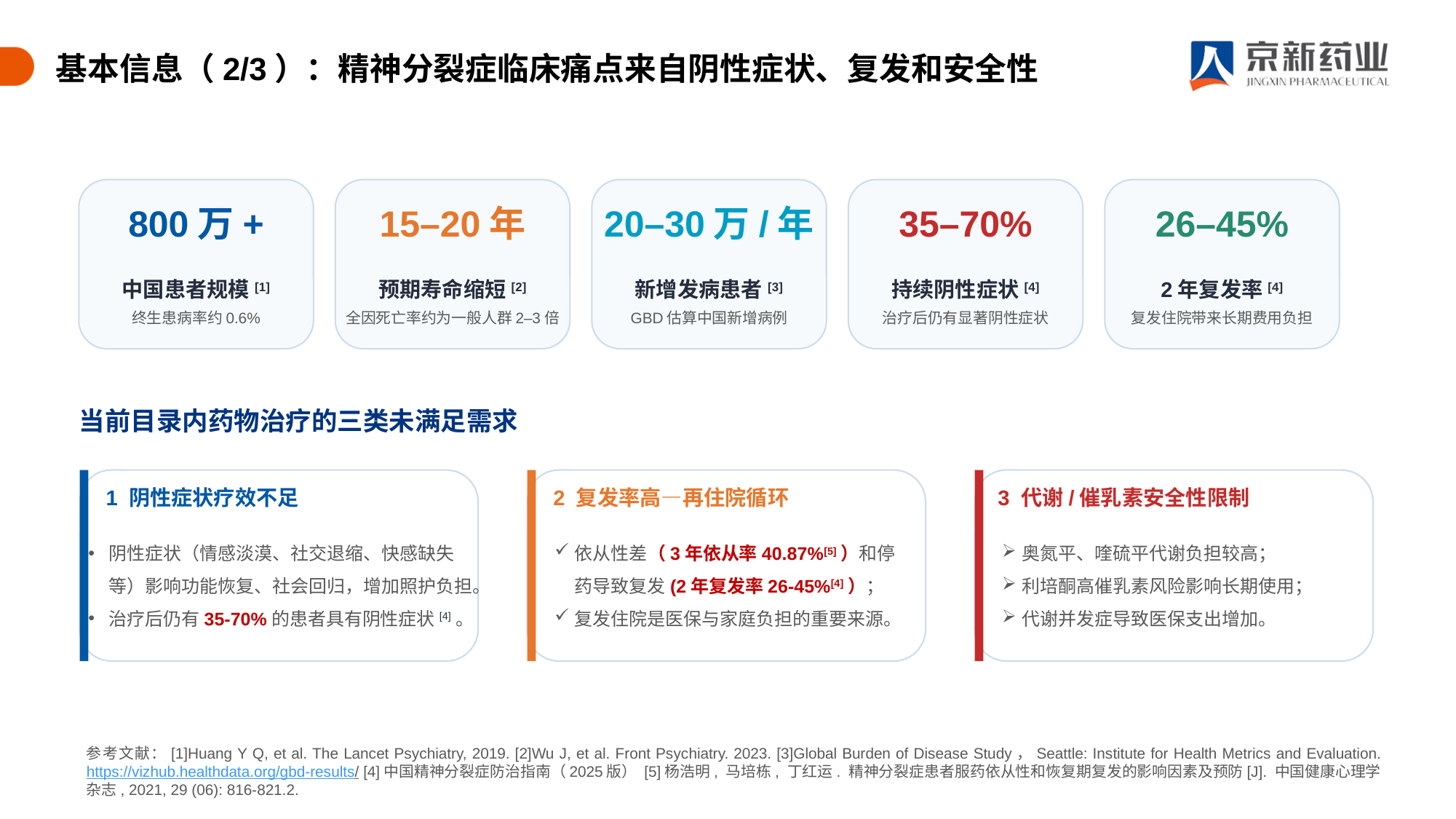

基本信息（2/3）：精神分裂症临床痛点来自阴性症状、复发和安全性

800万+
15–20年
20–30万/年
35–70%
26–45%
中国患者规模[1]
预期寿命缩短[2]
新增发病患者[3]
持续阴性症状[4]
2年复发率[4]
终生患病率约0.6%
全因死亡率约为一般人群2–3倍
GBD估算中国新增病例
治疗后仍有显著阴性症状
复发住院带来长期费用负担
当前目录内药物治疗的三类未满足需求

1 阴性症状疗效不足
2 复发率高—再住院循环
3 代谢/催乳素安全性限制
阴性症状（情感淡漠、社交退缩、快感缺失等）影响功能恢复、社会回归，增加照护负担。
治疗后仍有35-70%的患者具有阴性症状[4]。
依从性差（3年依从率40.87%[5]）和停药导致复发(2年复发率26-45%[4]）；
复发住院是医保与家庭负担的重要来源。
奥氮平、喹硫平代谢负担较高；
利培酮高催乳素风险影响长期使用；
代谢并发症导致医保支出增加。
参考文献：[1]Huang Y Q, et al. The Lancet Psychiatry, 2019. [2]Wu J, et al. Front Psychiatry. 2023. [3]Global Burden of Disease Study，Seattle: Institute for Health Metrics and Evaluation. https://vizhub.healthdata.org/gbd-results/ [4]中国精神分裂症防治指南（2025版） [5]杨浩明, 马培栋, 丁红运. 精神分裂症患者服药依从性和恢复期复发的影响因素及预防[J]. 中国健康心理学杂志, 2021, 29 (06): 816-821.2.